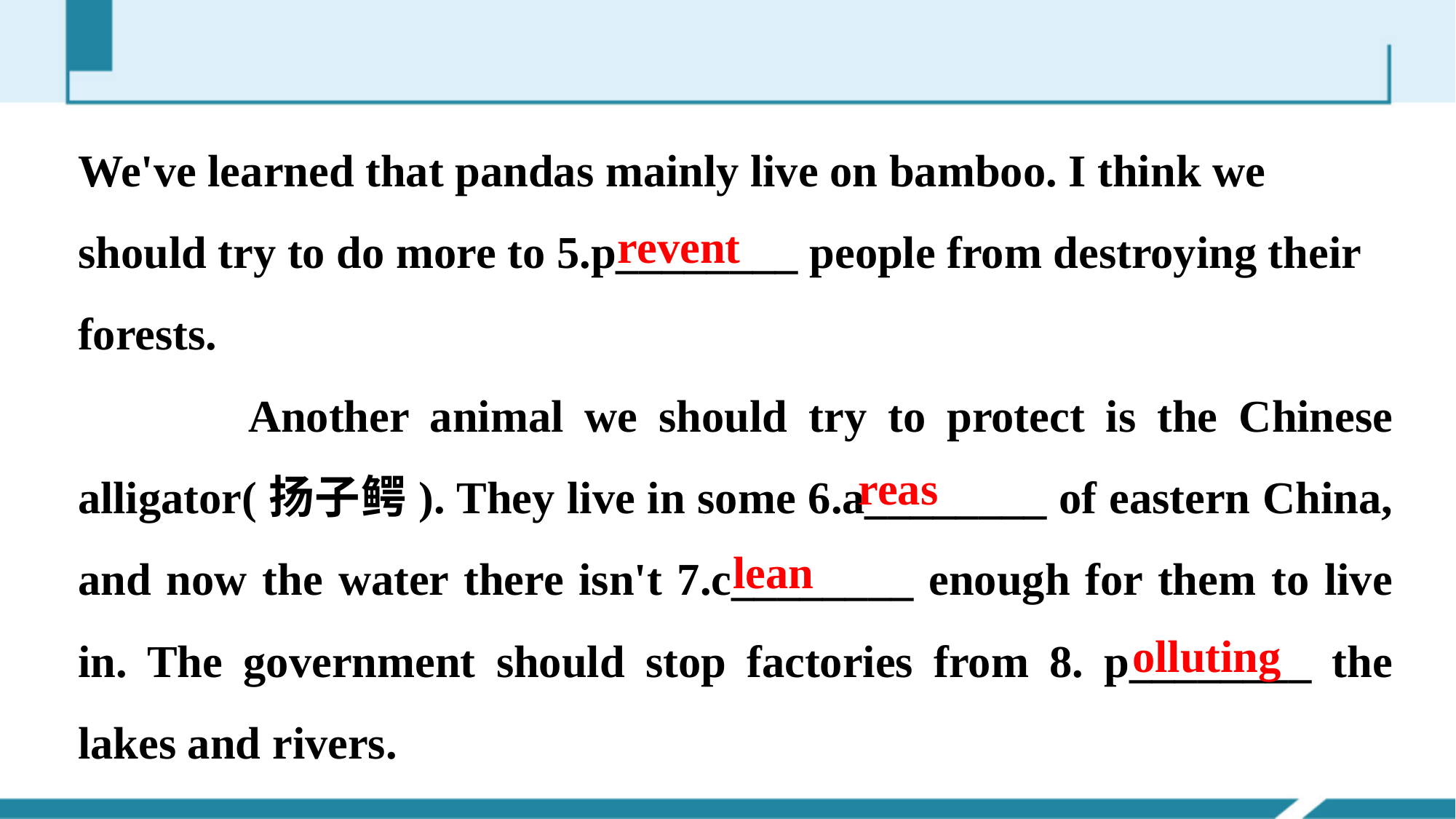

We've learned that pandas mainly live on bamboo. I think we should try to do more to 5.p________ people from destroying their forests.
        Another animal we should try to protect is the Chinese alligator(扬子鳄). They live in some 6.a________ of eastern China, and now the water there isn't 7.c________ enough for them to live in. The government should stop factories from 8. p________ the lakes and rivers.
revent
reas
lean
olluting